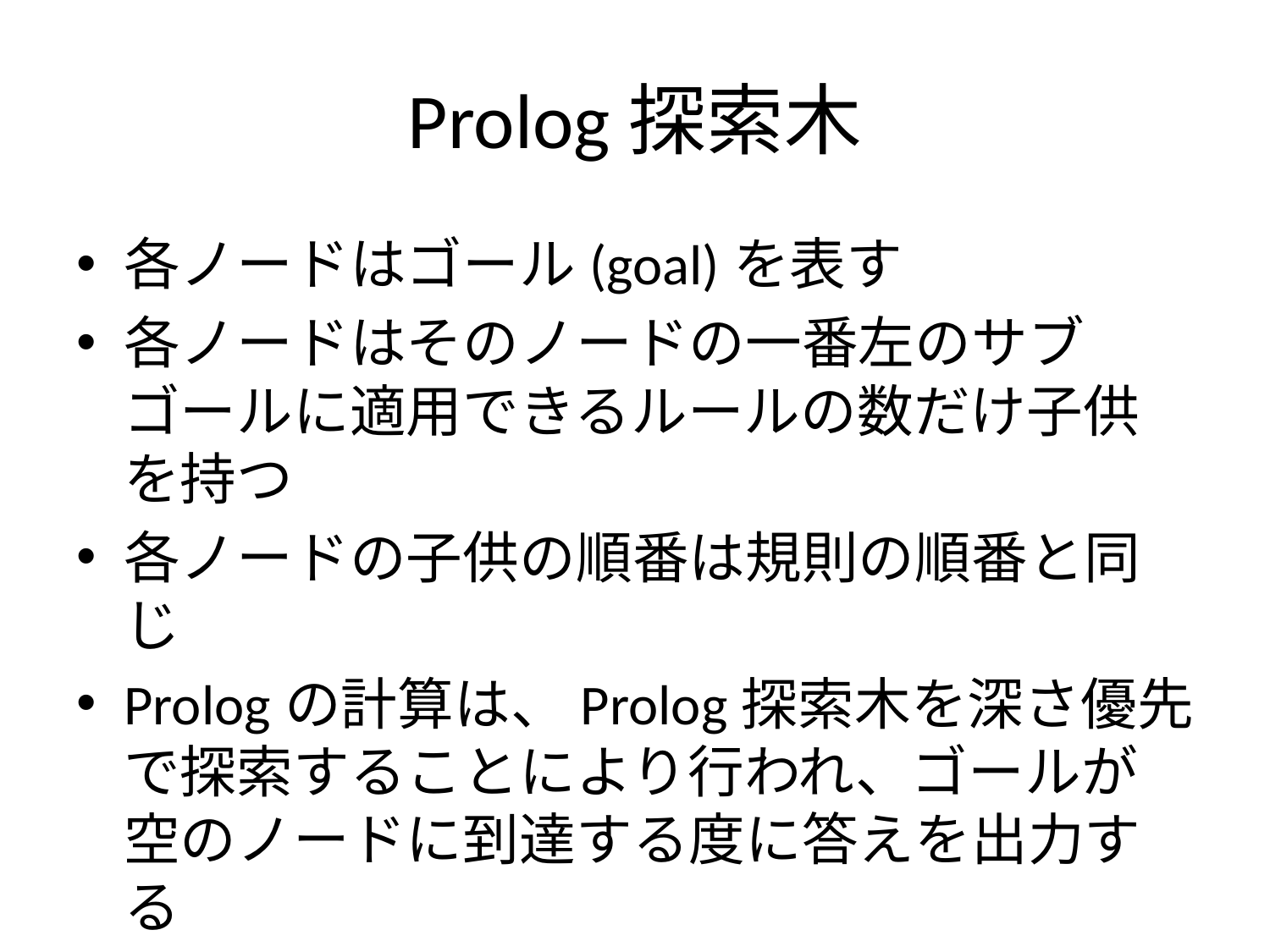

# Prolog探索木
各ノードはゴール(goal)を表す
各ノードはそのノードの一番左のサブゴールに適用できるルールの数だけ子供を持つ
各ノードの子供の順番は規則の順番と同じ
Prologの計算は、Prolog探索木を深さ優先で探索することにより行われ、ゴールが空のノードに到達する度に答えを出力する
Backtrack（バックトラック）が行われる